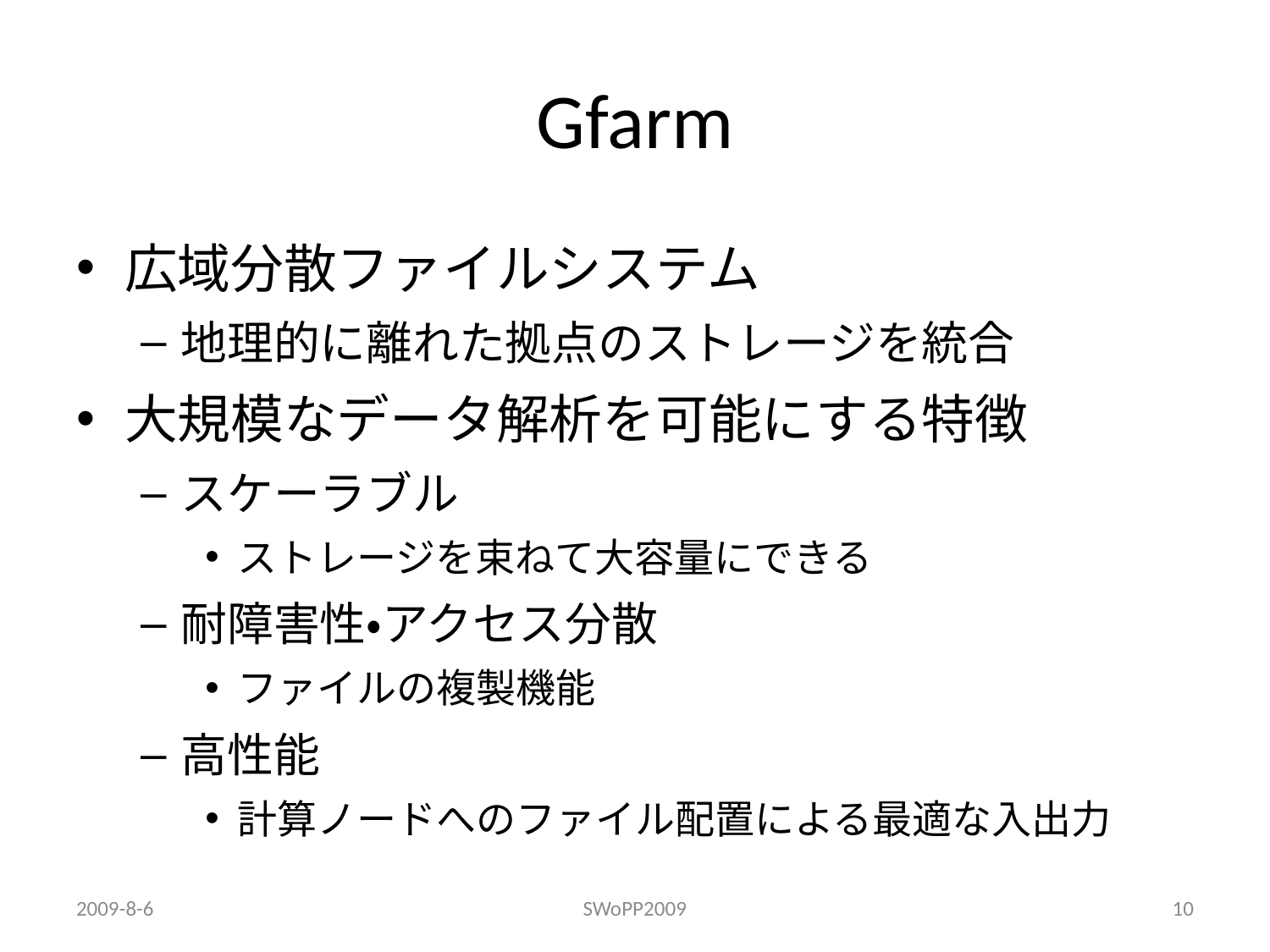

# Gfarm
広域分散ファイルシステム
地理的に離れた拠点のストレージを統合
大規模なデータ解析を可能にする特徴
スケーラブル
ストレージを束ねて大容量にできる
耐障害性・アクセス分散
ファイルの複製機能
高性能
計算ノードへのファイル配置による最適な入出力
2009-8-6
SWoPP2009
10